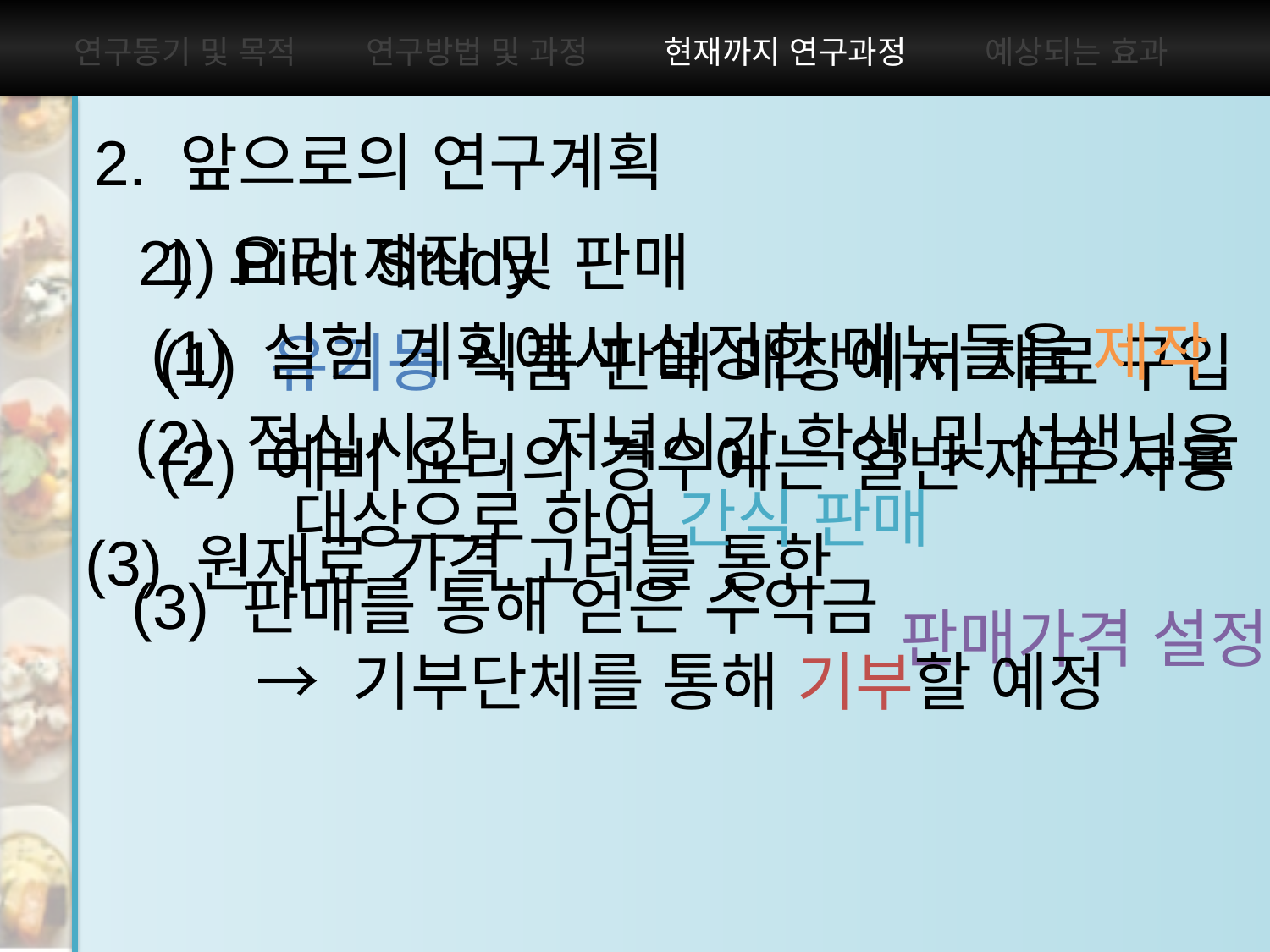

현재까지 연구과정

2. 앞으로의 연구계획
1) Pilot Study
2) 요리 제작 및 판매
(1) 실험 계획에서 설정한 메뉴들을 제작
(1) 유기농 식품 판매 매장에서 재료 구입
Process
&Method
(2) 점심시간, 저녁시간 학생 및 선생님을
        대상으로 하여 간식 판매
(2) 예비 요리의 경우에는 일반 재료 사용
(3) 원재료 가격 고려를 통한
                                             판매가격 설정
(3) 판매를 통해 얻은 수익금
       → 기부단체를 통해 기부할 예정